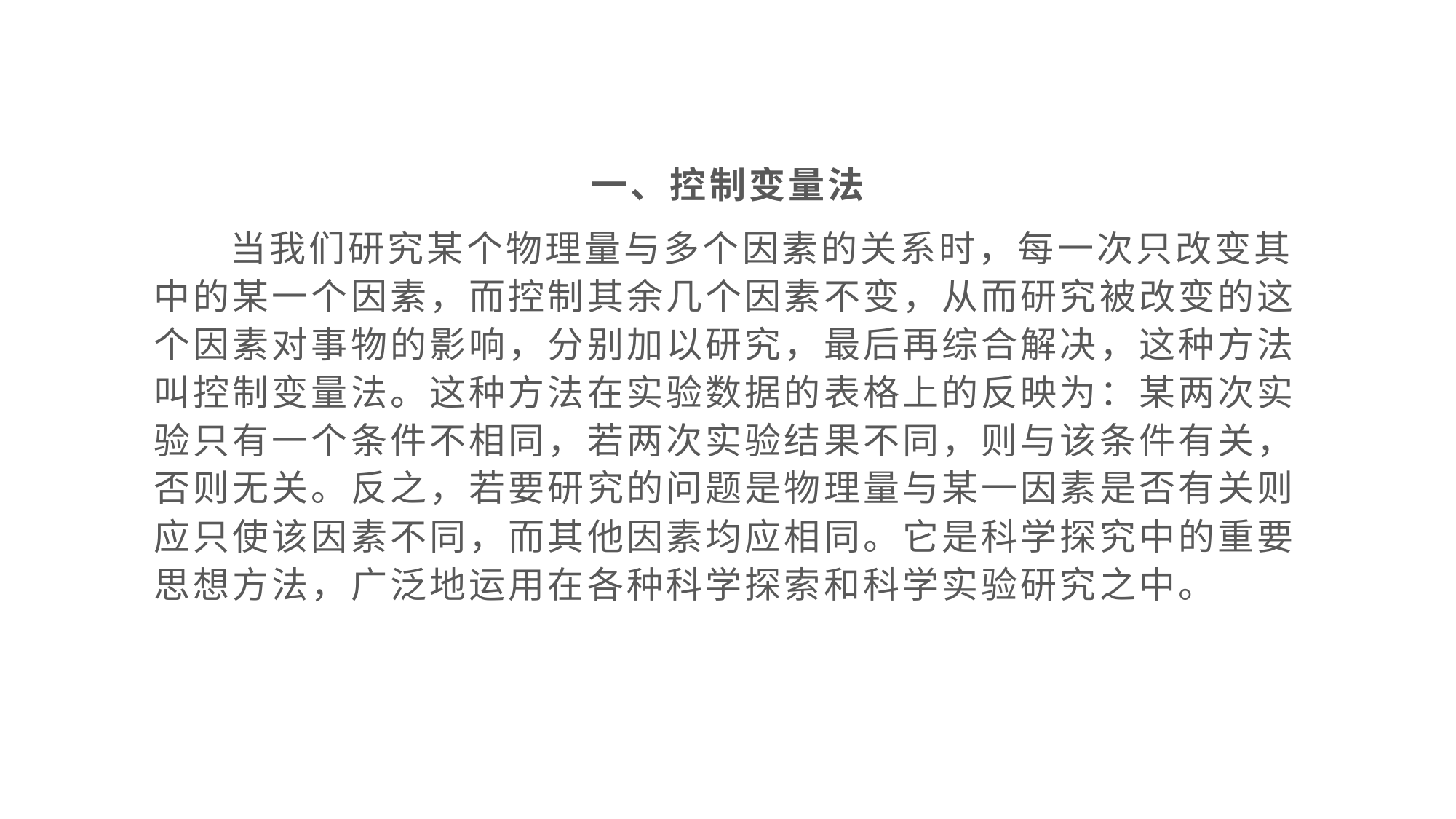

一、控制变量法
      当我们研究某个物理量与多个因素的关系时，每一次只改变其中的某一个因素，而控制其余几个因素不变，从而研究被改变的这个因素对事物的影响，分别加以研究，最后再综合解决，这种方法叫控制变量法。这种方法在实验数据的表格上的反映为：某两次实验只有一个条件不相同，若两次实验结果不同，则与该条件有关，否则无关。反之，若要研究的问题是物理量与某一因素是否有关则应只使该因素不同，而其他因素均应相同。它是科学探究中的重要思想方法，广泛地运用在各种科学探索和科学实验研究之中。